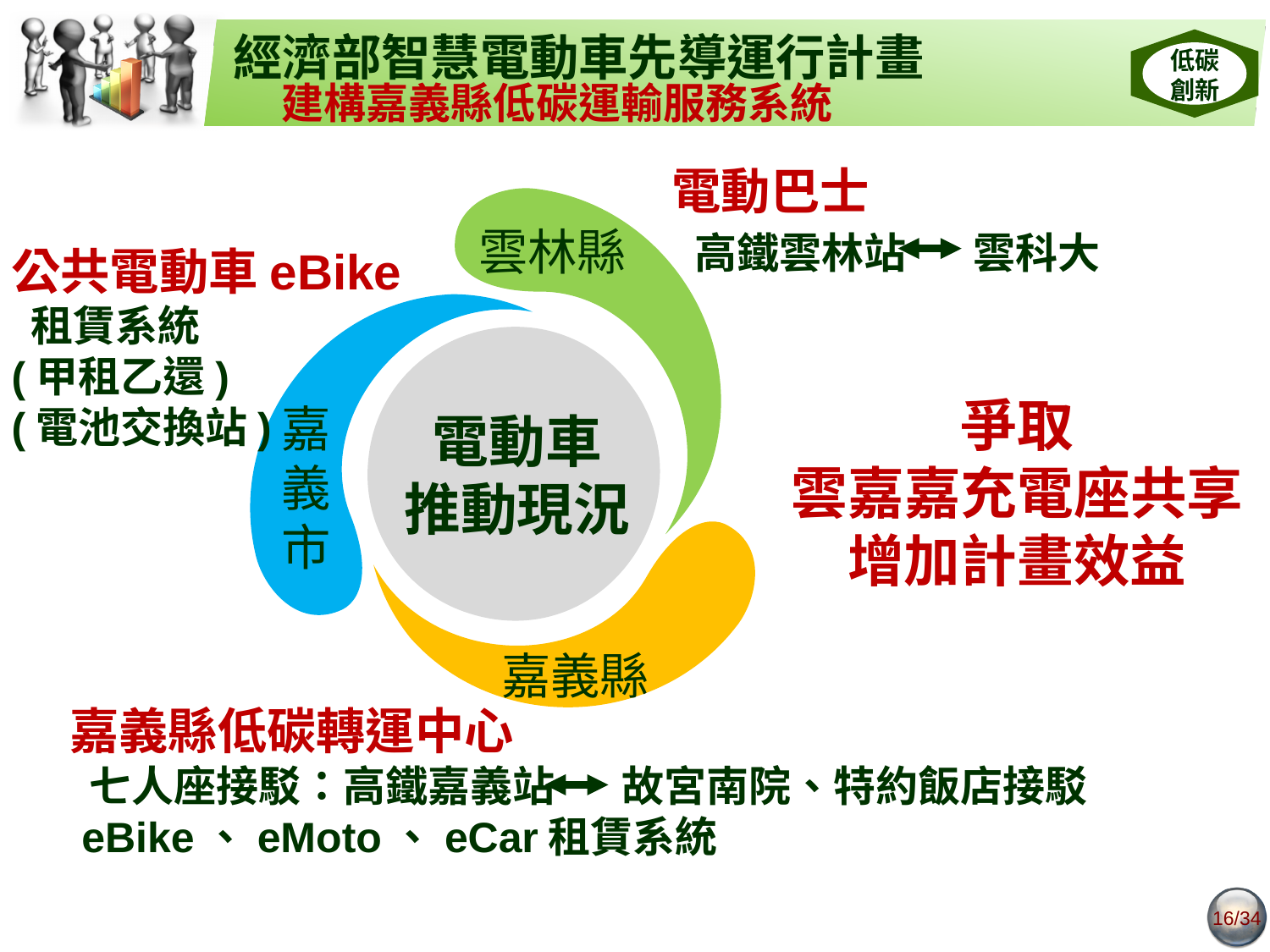

經濟部智慧電動車先導運行計畫
建構嘉義縣低碳運輸服務系統

低碳
創新
電動巴士
 高鐵雲林站       雲科大
雲林縣

嘉
義
市
電動車
推動現況
嘉義縣
公共電動車eBike
 租賃系統
(甲租乙還)
(電池交換站)
爭取
雲嘉嘉充電座共享
增加計畫效益
嘉義縣低碳轉運中心
 七人座接駁：高鐵嘉義站       故宮南院、特約飯店接駁
 eBike、eMoto、eCar租賃系統
16/34